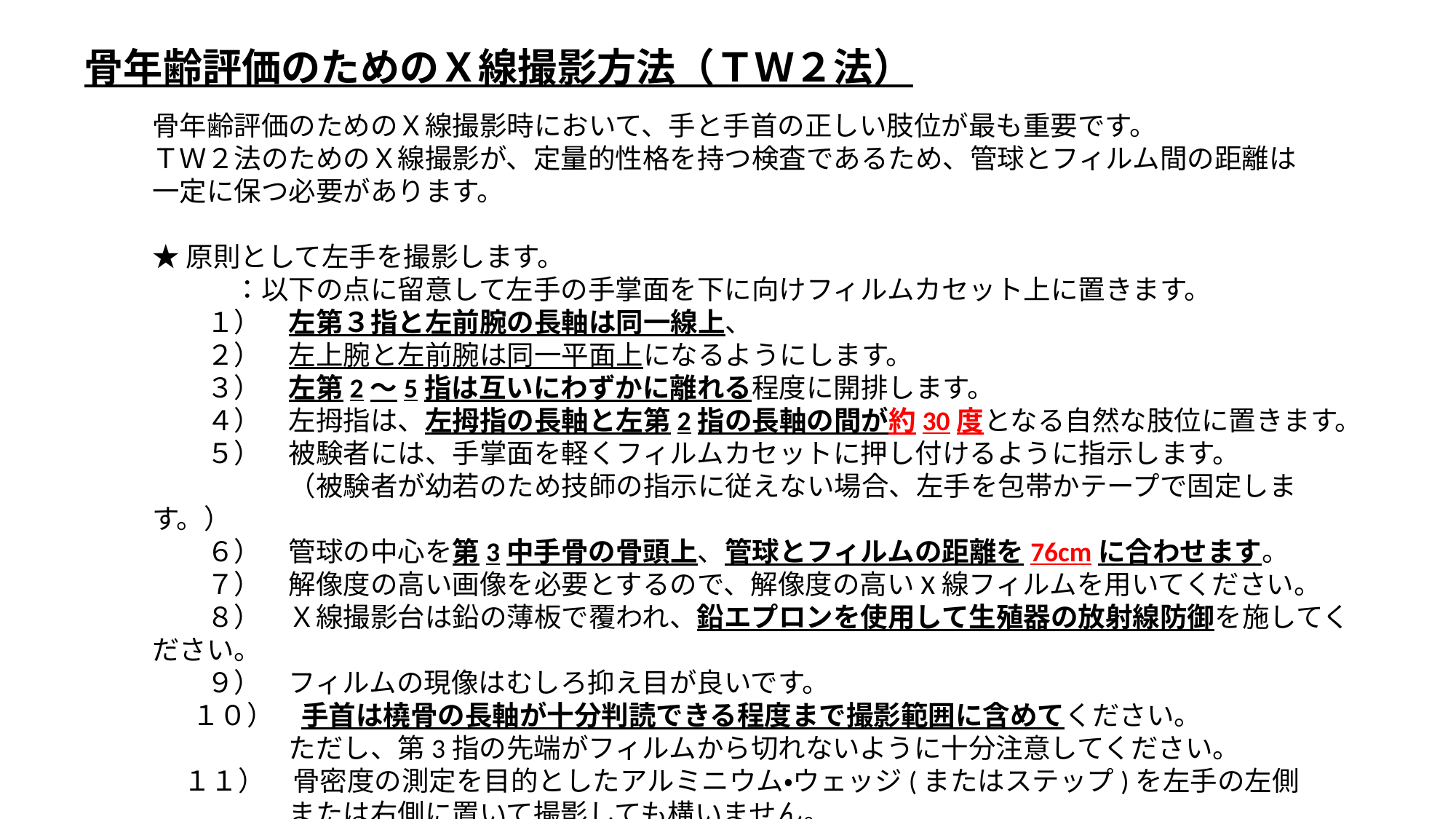

骨年齢評価のためのＸ線撮影方法（ＴＷ２法）
骨年齢評価のためのＸ線撮影時において、手と手首の正しい肢位が最も重要です。
ＴＷ２法のためのＸ線撮影が、定量的性格を持つ検査であるため、管球とフィルム間の距離は
一定に保つ必要があります。

★原則として左手を撮影します。
　　　：以下の点に留意して左手の手掌面を下に向けフィルムカセット上に置きます。
　　１）　左第３指と左前腕の長軸は同一線上、
　　２）　左上腕と左前腕は同一平面上になるようにします。
　　３）　左第2～5指は互いにわずかに離れる程度に開排します。
　　４）　左拇指は、左拇指の長軸と左第2指の長軸の間が約30度となる自然な肢位に置きます。
　　５）　被験者には、手掌面を軽くフィルムカセットに押し付けるように指示します。
　　　　　（被験者が幼若のため技師の指示に従えない場合、左手を包帯かテープで固定します。）
　　６）　管球の中心を第3中手骨の骨頭上、管球とフィルムの距離を76cmに合わせます。
　　７）　解像度の高い画像を必要とするので、解像度の高いX線フィルムを用いてください。
　　８）　Ｘ線撮影台は鉛の薄板で覆われ、鉛エプロンを使用して生殖器の放射線防御を施してください。
　　９）　フィルムの現像はむしろ抑え目が良いです。
 　１０）　手首は橈骨の長軸が十分判読できる程度まで撮影範囲に含めてください。
　　　　　ただし、第3指の先端がフィルムから切れないように十分注意してください。
    １１）　骨密度の測定を目的としたアルミニウム・ウェッジ(またはステップ)を左手の左側
　　　　　または右側に置いて撮影しても構いません。